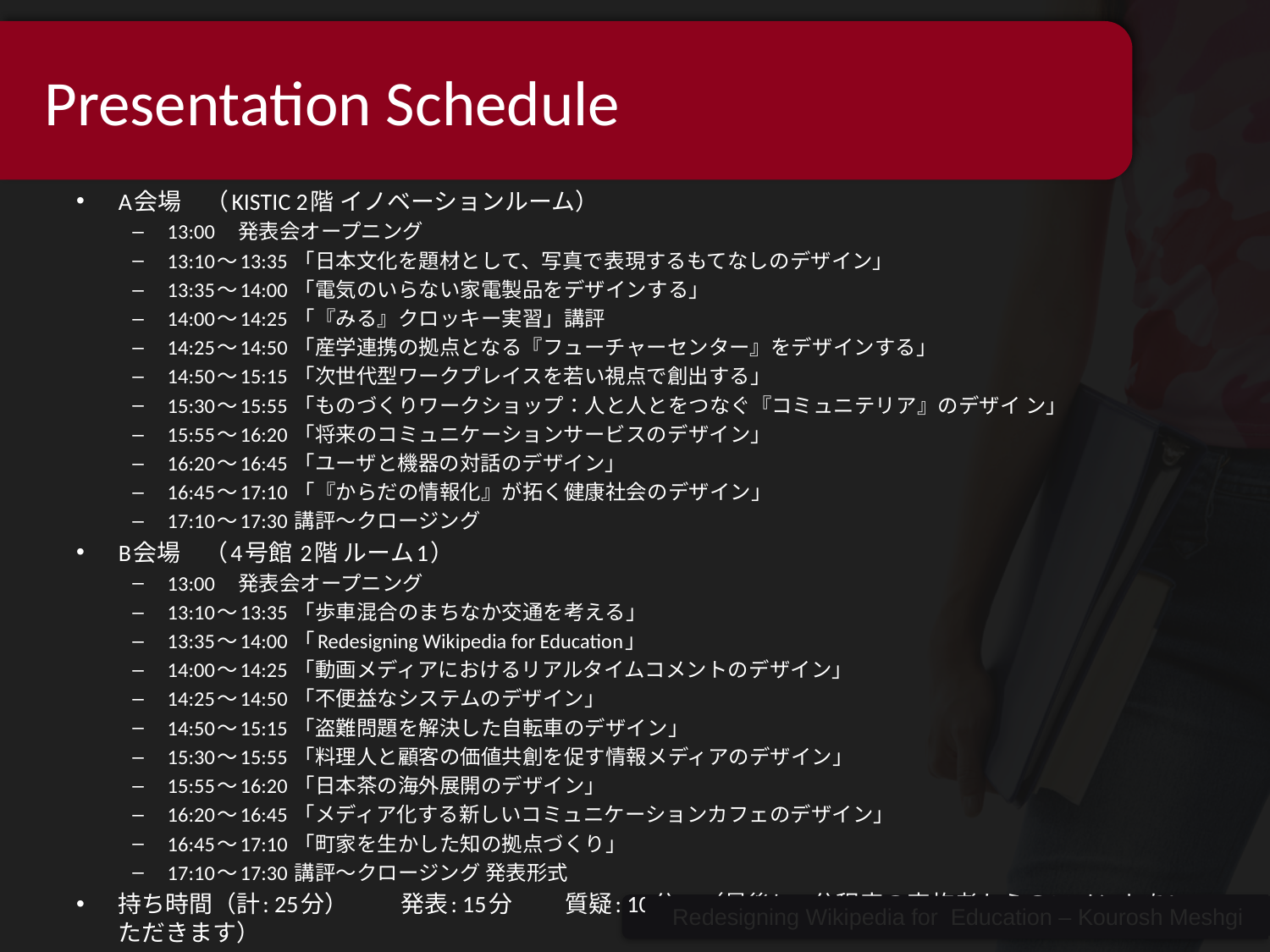

# Presentation Schedule
A会場　（KISTIC 2階 イノベーションルーム）
13:00　発表会オープニング
13:10～13:35 「日本文化を題材として、写真で表現するもてなしのデザイン」
13:35～14:00 「電気のいらない家電製品をデザインする」
14:00～14:25 「『みる』クロッキー実習」講評
14:25～14:50 「産学連携の拠点となる『フューチャーセンター』をデザインする」
14:50～15:15 「次世代型ワークプレイスを若い視点で創出する」
15:30～15:55 「ものづくりワークショップ：人と人とをつなぐ『コミュニテリア』のデザイ ン」
15:55～16:20 「将来のコミュニケーションサービスのデザイン」
16:20～16:45 「ユーザと機器の対話のデザイン」
16:45～17:10 「『からだの情報化』が拓く健康社会のデザイン」
17:10～17:30 講評～クロージング
B会場　（4号館 2階 ルーム1）
13:00　発表会オープニング
13:10～13:35 「歩車混合のまちなか交通を考える」
13:35～14:00 「Redesigning Wikipedia for Education」
14:00～14:25 「動画メディアにおけるリアルタイムコメントのデザイン」
14:25～14:50 「不便益なシステムのデザイン」
14:50～15:15 「盗難問題を解決した自転車のデザイン」
15:30～15:55 「料理人と顧客の価値共創を促す情報メディアのデザイン」
15:55～16:20 「日本茶の海外展開のデザイン」
16:20～16:45 「メディア化する新しいコミュニケーションカフェのデザイン」
16:45～17:10 「町家を生かした知の拠点づくり」
17:10～17:30 講評～クロージング 発表形式
持ち時間（計: 25分） 　　発表: 15分 　　質疑: 10分　（最後に3分程度の実施者からのコメントをいただきます）
Redesigning Wikipedia for  Education – Kourosh Meshgi